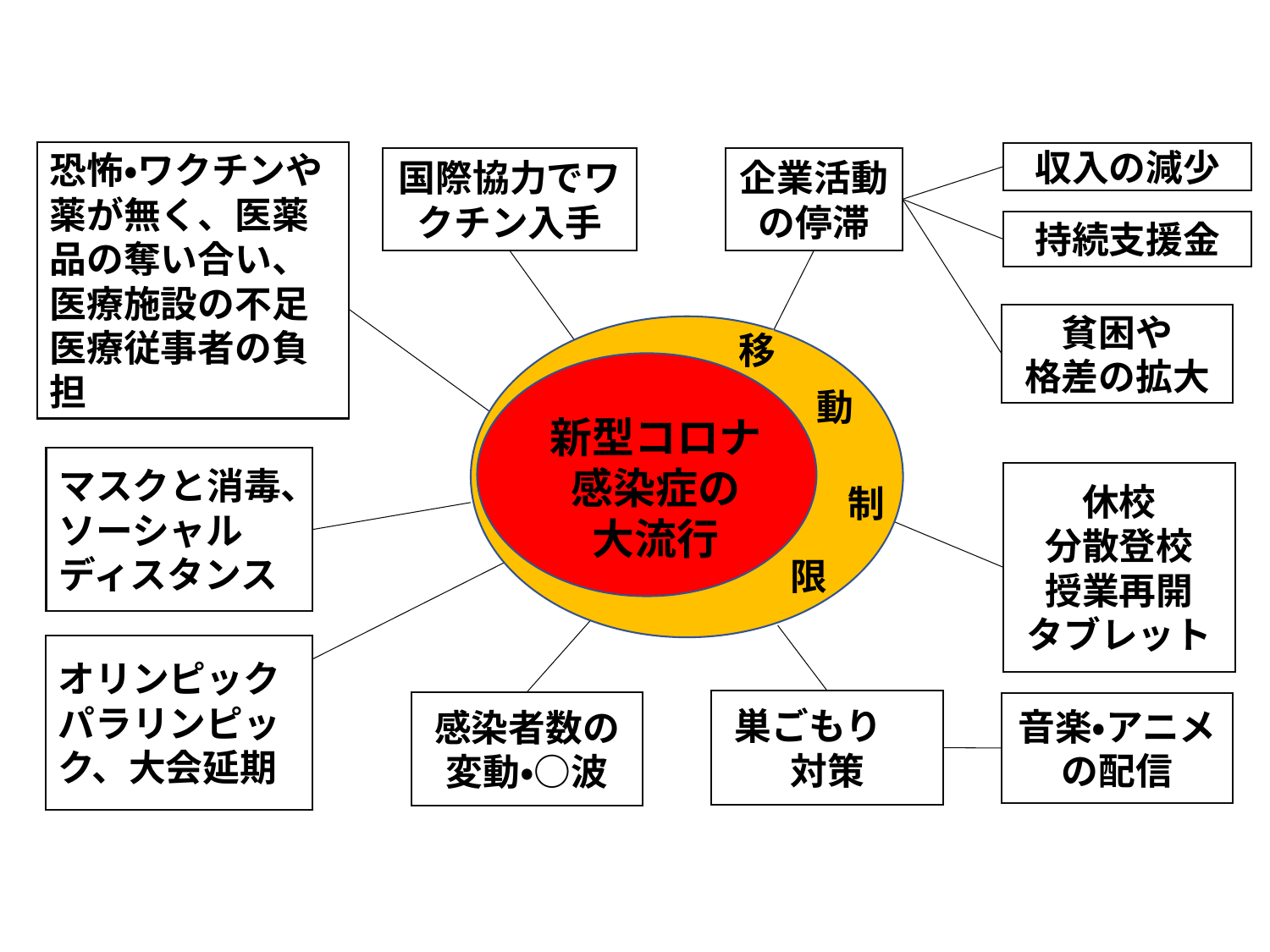

恐怖・ワクチンや薬が無く、医薬品の奪い合い、
医療施設の不足
医療従事者の負担
収入の減少
持続支援金
企業活動の停滞
国際協力でワクチン入手
貧困や
格差の拡大

移
動
制
限

新型コロナ
感染症の
大流行
マスクと消毒、ソーシャルディスタンス
休校
分散登校
授業再開
タブレット
オリンピック
パラリンピック、大会延期
感染者数の変動・○波
巣ごもり　対策
音楽・アニメの配信